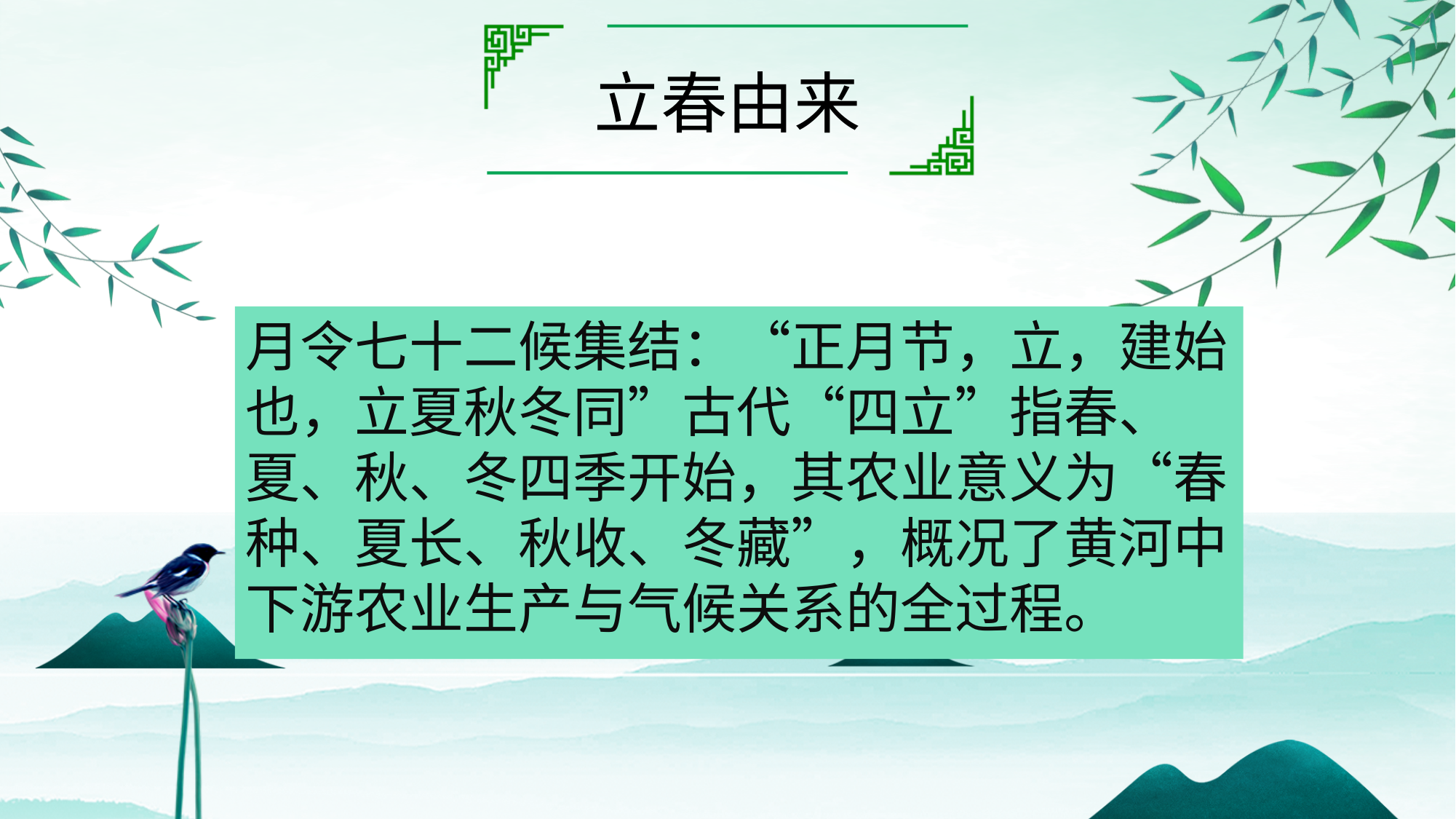

# 立春由来
月令七十二候集结：“正月节，立，建始也，立夏秋冬同”古代“四立”指春、夏、秋、冬四季开始，其农业意义为“春种、夏长、秋收、冬藏”，概况了黄河中下游农业生产与气候关系的全过程。